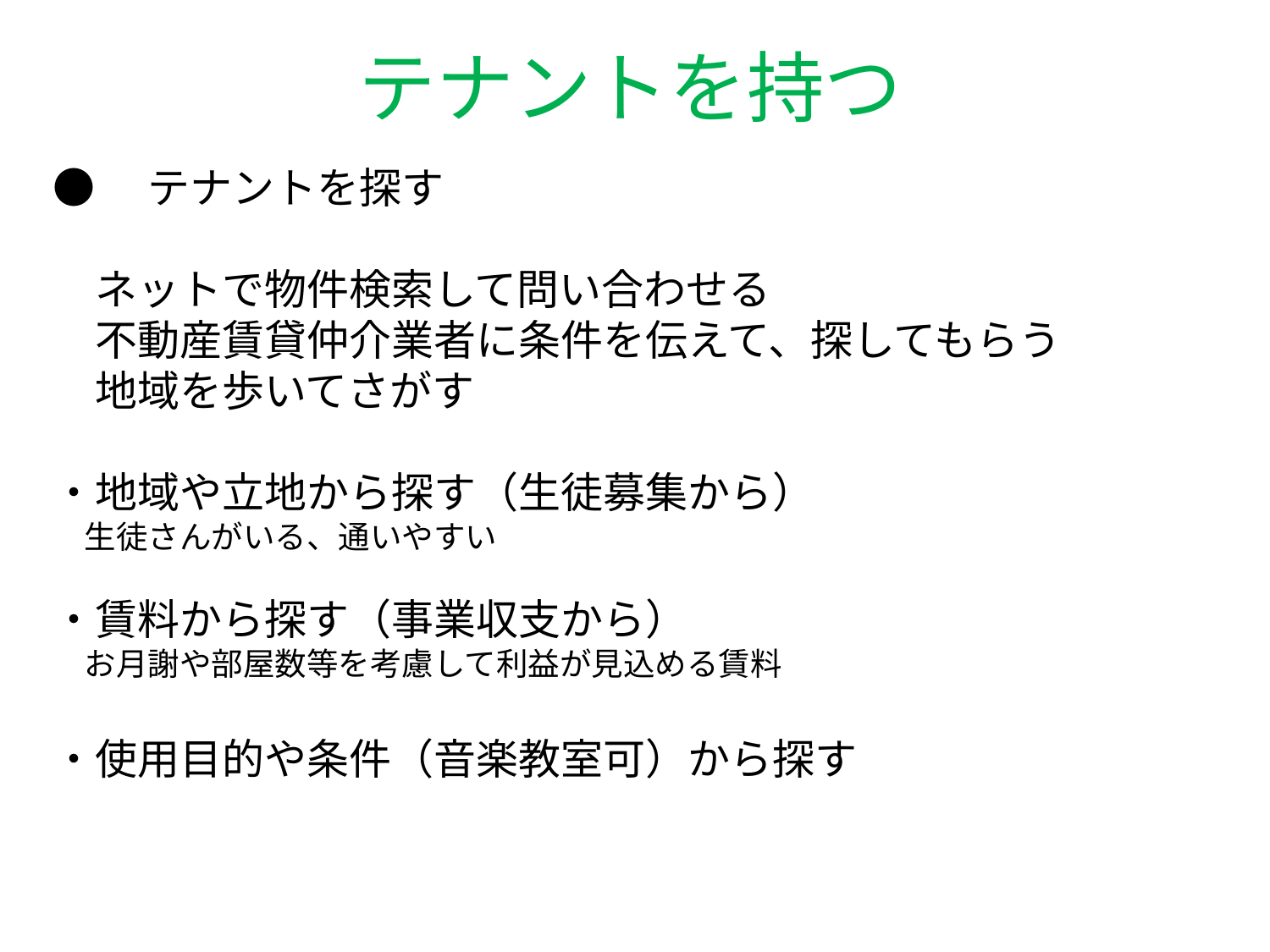

テナントを持つ
# ●　テナントを探す 　ネットで物件検索して問い合わせる 　不動産賃貸仲介業者に条件を伝えて、探してもらう 　地域を歩いてさがす ・地域や立地から探す（生徒募集から） 　生徒さんがいる、通いやすい ・賃料から探す（事業収支から） 　お月謝や部屋数等を考慮して利益が見込める賃料 ・使用目的や条件（音楽教室可）から探す